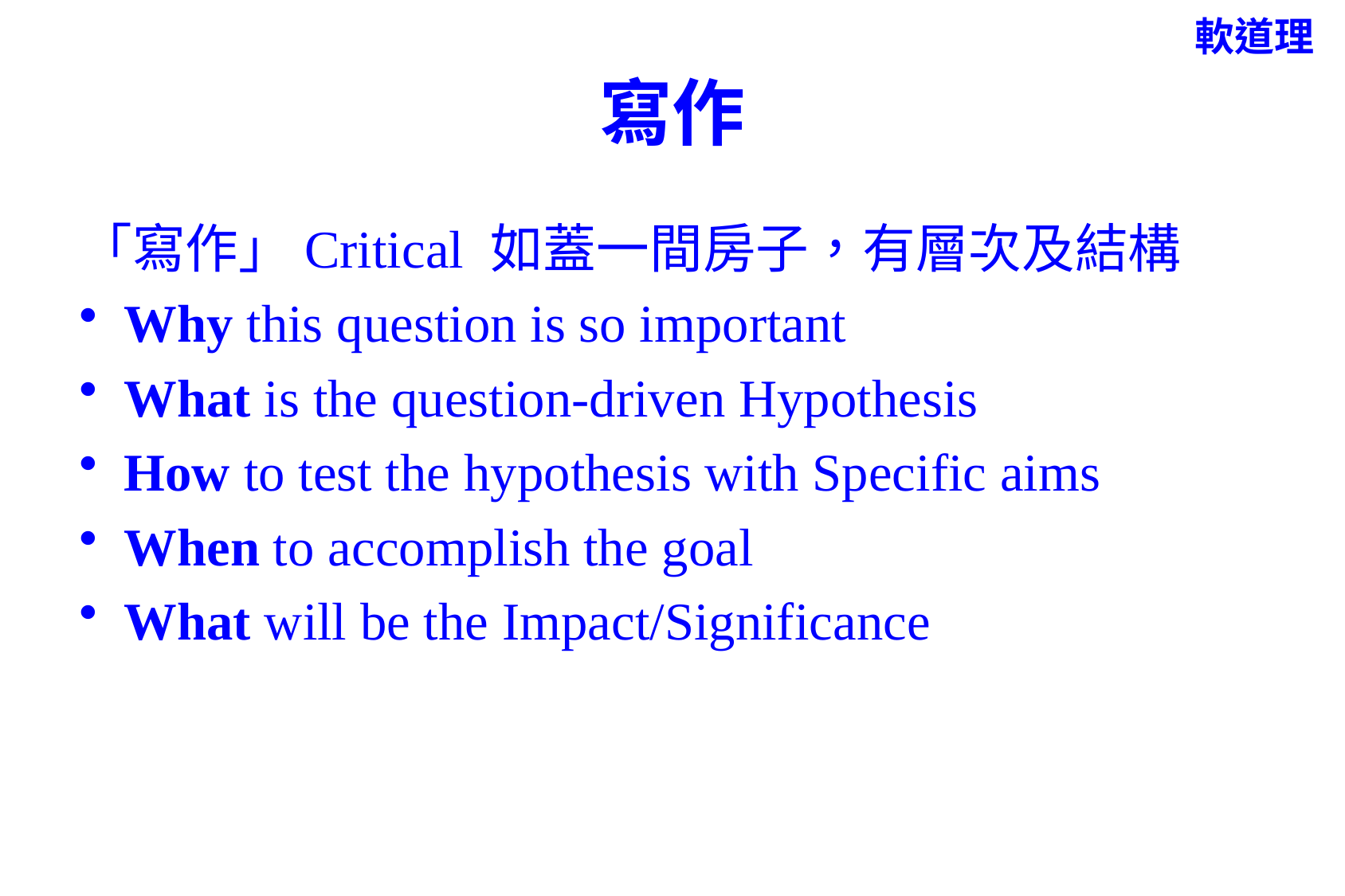

軟道理
# 寫作
「寫作」Critical 如蓋一間房子，有層次及結構
Why this question is so important
What is the question-driven Hypothesis
How to test the hypothesis with Specific aims
When to accomplish the goal
What will be the Impact/Significance